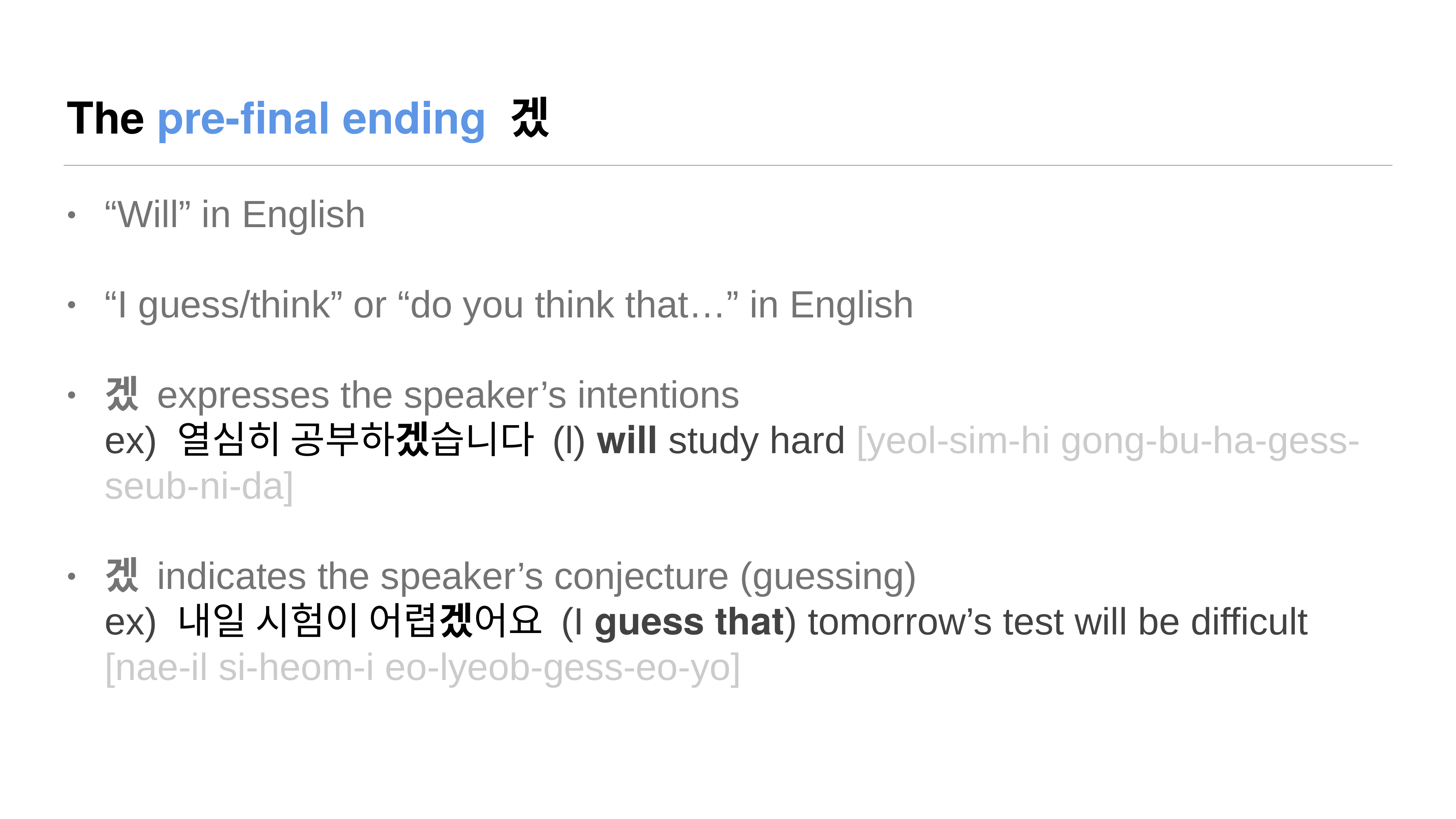

# The pre-final ending 겠
“Will” in English
“I guess/think” or “do you think that…” in English
겠 expresses the speaker’s intentions
ex) 열심히 공부하겠습니다 (l) will study hard [yeol-sim-hi gong-bu-ha-gess-seub-ni-da]
겠 indicates the speaker’s conjecture (guessing)
ex) 내일 시험이 어렵겠어요 (I guess that) tomorrow’s test will be difficult
[nae-il si-heom-i eo-lyeob-gess-eo-yo]